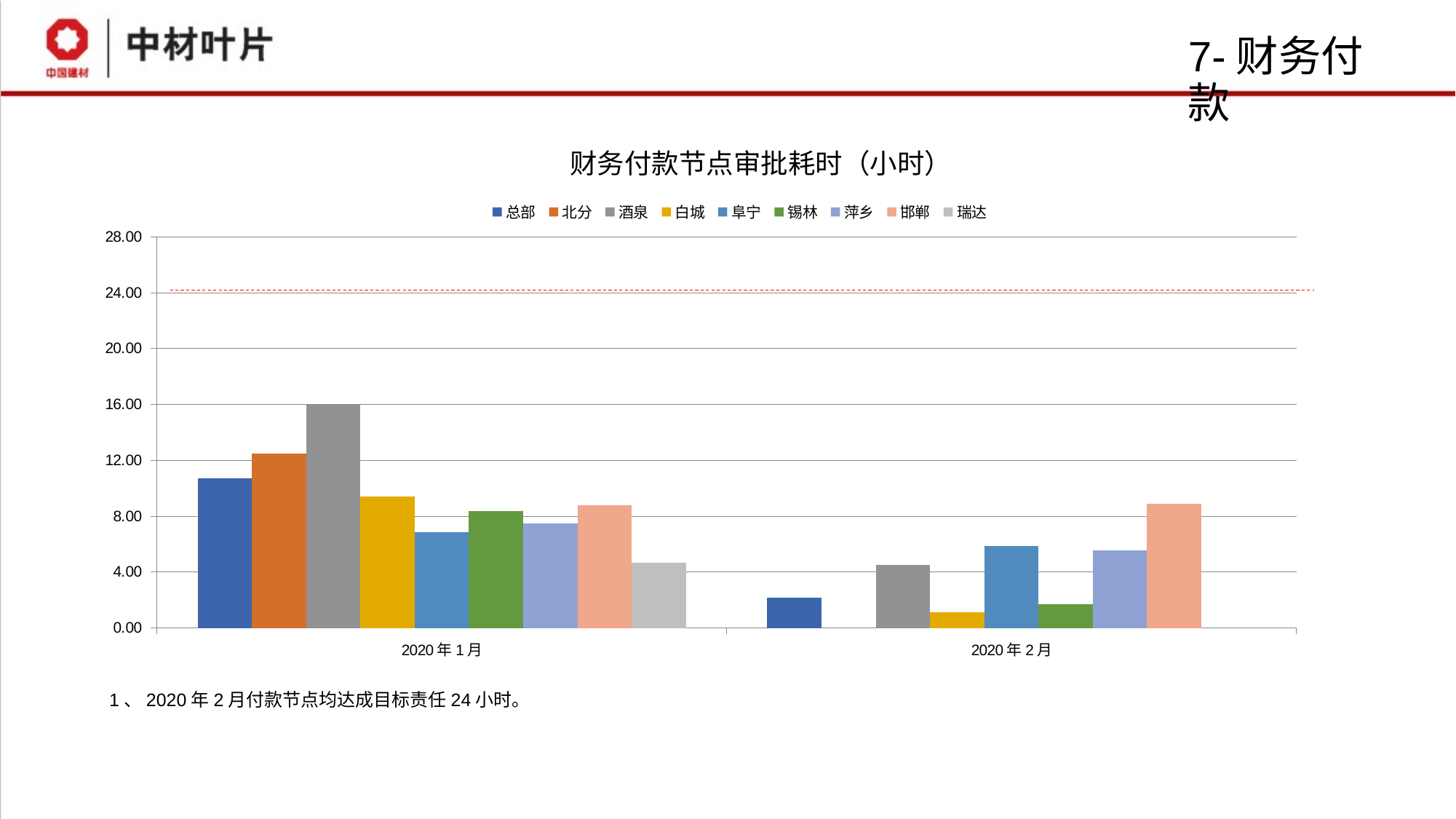

# 7-财务付款

### Chart

| Category | 总部 | 北分 | 酒泉 | 白城 | 阜宁 | 锡林 | 萍乡 | 邯郸 | 瑞达 |
|---|---|---|---|---|---|---|---|---|---|
| 2020年1月 | 10.700248842587825 | 12.491111111099599 | 15.968970588247483 | 9.393549382696316 | 6.868179563486982 | 8.380804093566871 | 7.484340277762385 | 8.770337301597465 | 4.6557026143829505 |
| 2020年2月 | 2.1592628205253277 | None | 4.490944444446359 | 1.0989444444305263 | 5.884754273503159 | 1.7208641975206167 | 5.548263888980728 | 8.904583333345363 | None |
1、2020年2月付款节点均达成目标责任24小时。